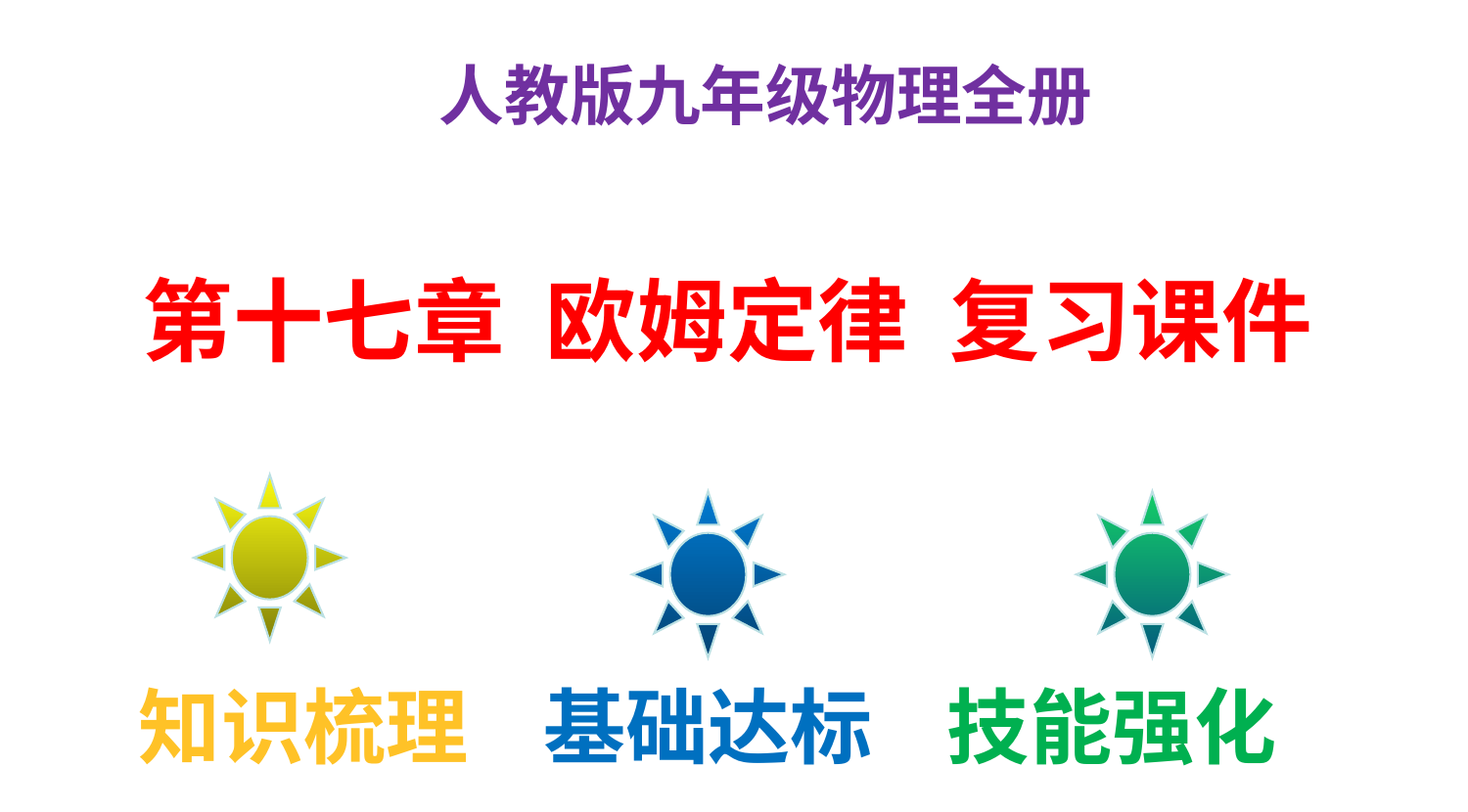

人教版九年级物理全册
# 第十七章  欧姆定律  复习课件

知识梳理    基础达标    技能强化